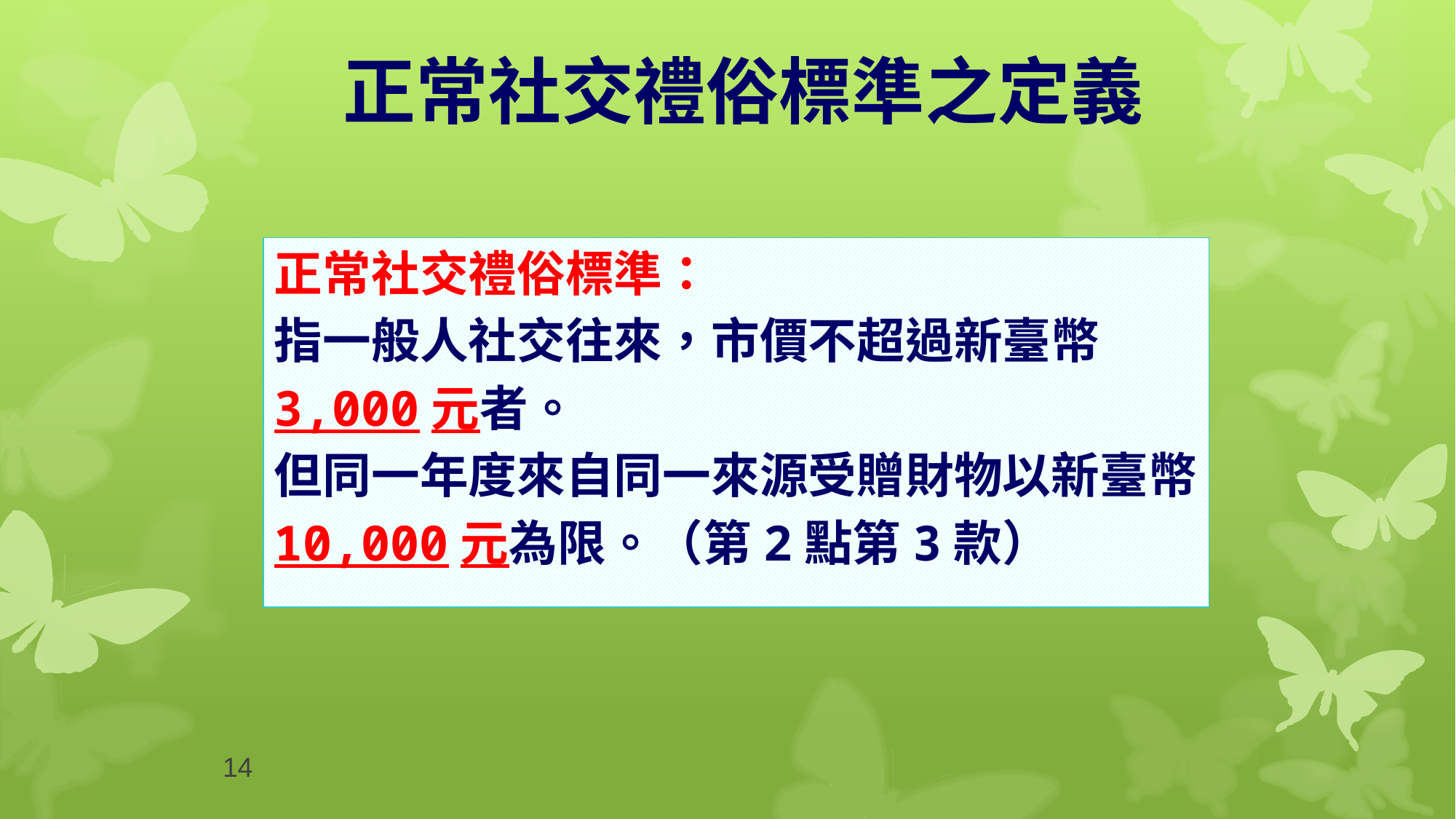

正常社交禮俗標準之定義
正常社交禮俗標準：
指一般人社交往來，市價不超過新臺幣
3,000元者。
但同一年度來自同一來源受贈財物以新臺幣
10,000元為限。（第2點第3款）
14